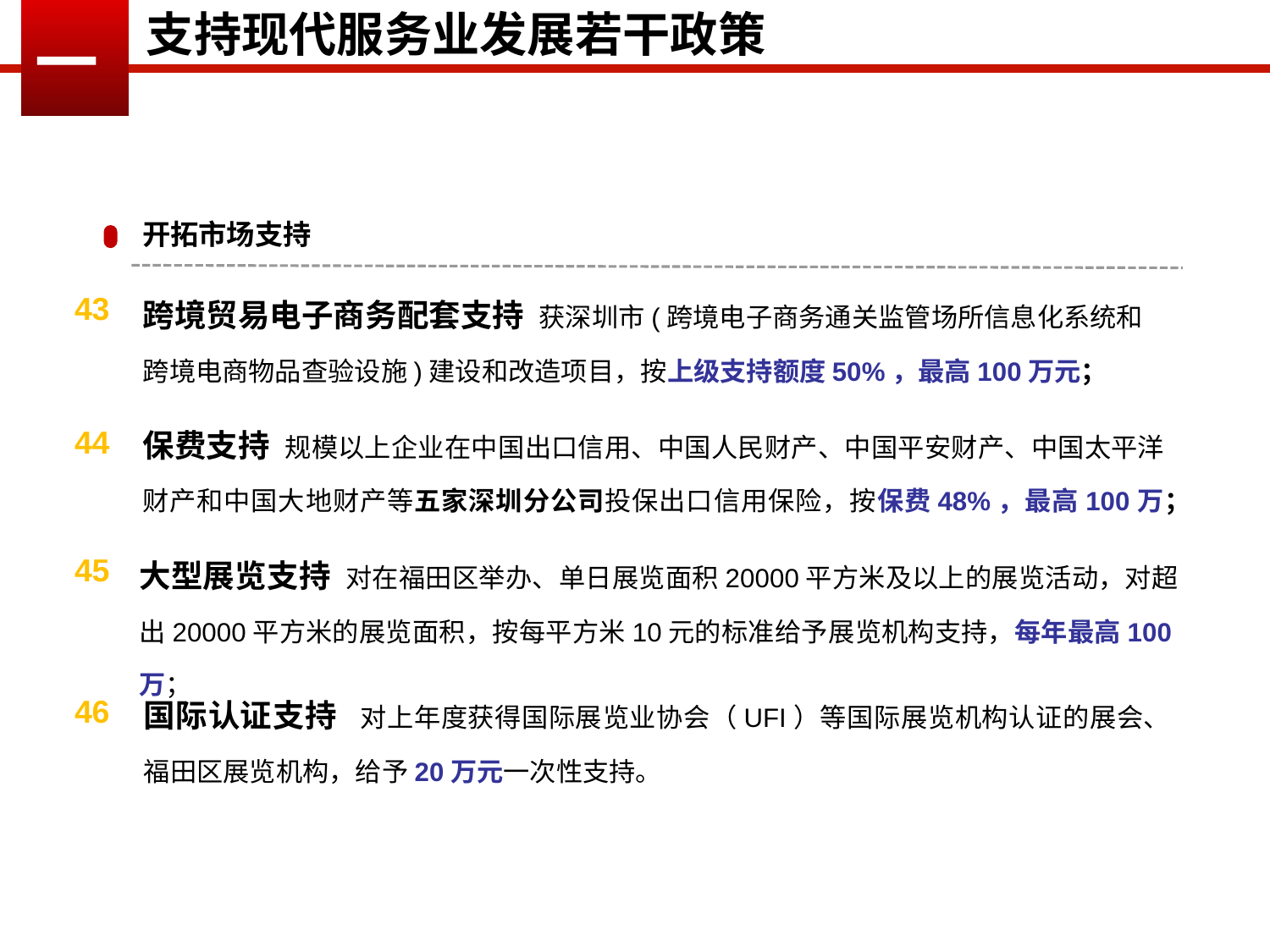

支持现代服务业发展若干政策

一

开拓市场支持

跨境贸易电子商务配套支持  获深圳市(跨境电子商务通关监管场所信息化系统和跨境电商物品查验设施)建设和改造项目，按上级支持额度50%，最高100万元；
43
保费支持  规模以上企业在中国出口信用、中国人民财产、中国平安财产、中国太平洋财产和中国大地财产等五家深圳分公司投保出口信用保险，按保费48%，最高100万；
44
大型展览支持  对在福田区举办、单日展览面积20000平方米及以上的展览活动，对超出20000平方米的展览面积，按每平方米10元的标准给予展览机构支持，每年最高100万；
45
国际认证支持   对上年度获得国际展览业协会（UFI）等国际展览机构认证的展会、福田区展览机构，给予20万元一次性支持。
46